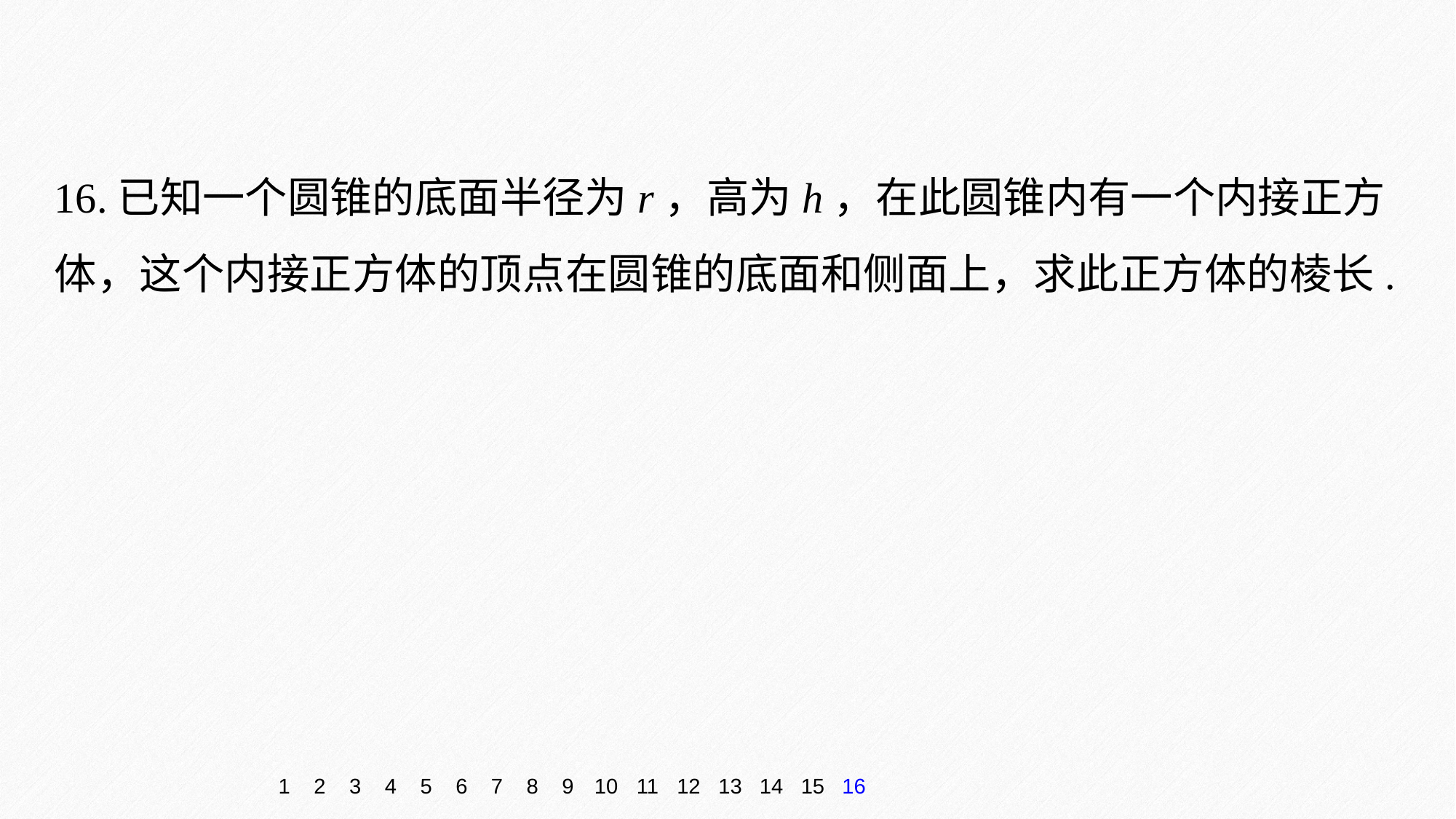

16.已知一个圆锥的底面半径为r，高为h，在此圆锥内有一个内接正方体，这个内接正方体的顶点在圆锥的底面和侧面上，求此正方体的棱长.
1
2
3
4
5
6
7
8
9
10
11
12
13
14
15
16